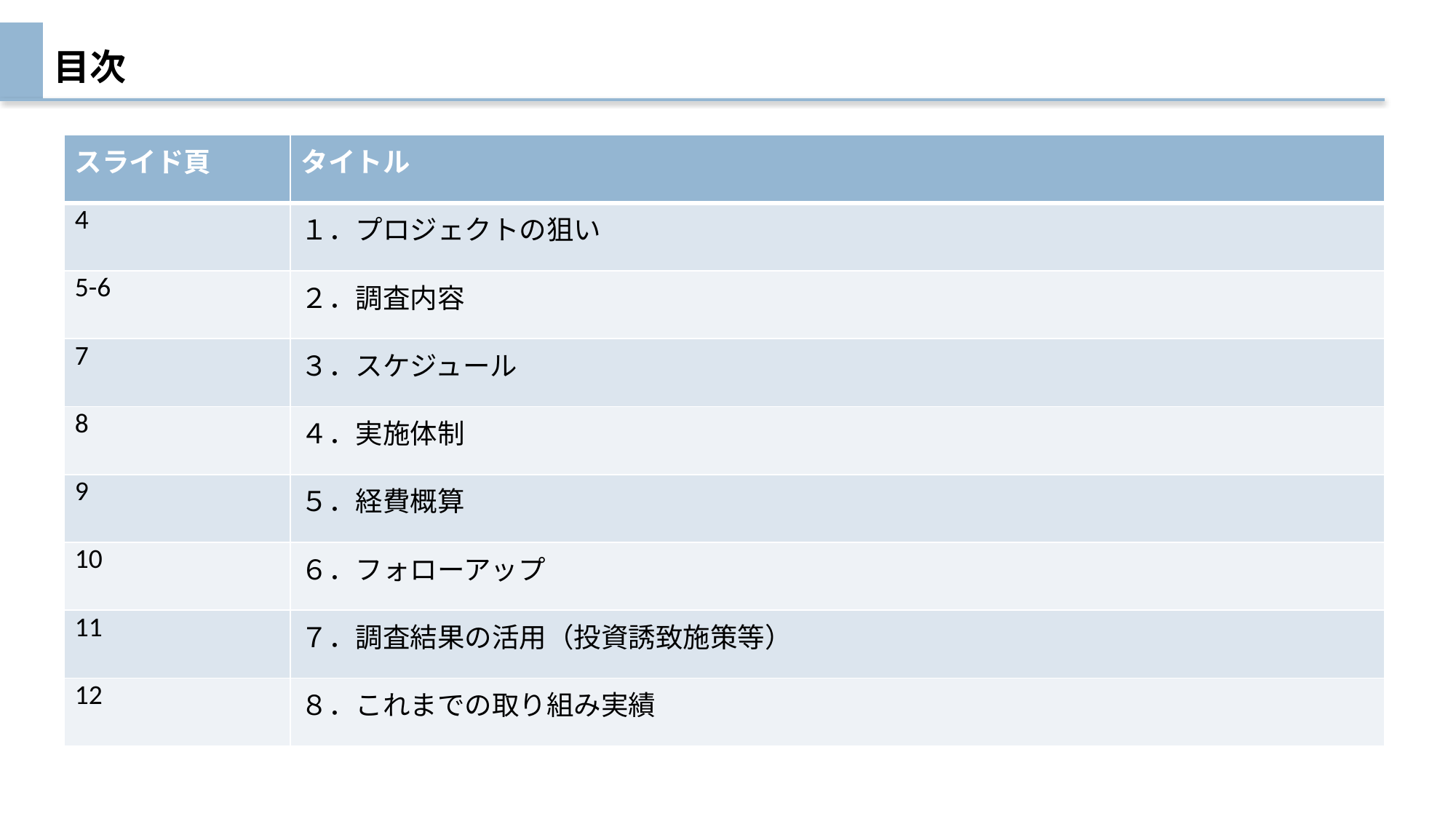

目次
| スライド頁 | タイトル |
| --- | --- |
| 4 | １．プロジェクトの狙い |
| 5-6 | ２．調査内容 |
| 7 | ３．スケジュール |
| 8 | ４．実施体制 |
| 9 | ５．経費概算 |
| 10 | ６．フォローアップ |
| 11 | ７．調査結果の活用（投資誘致施策等） |
| 12 | ８．これまでの取り組み実績 |